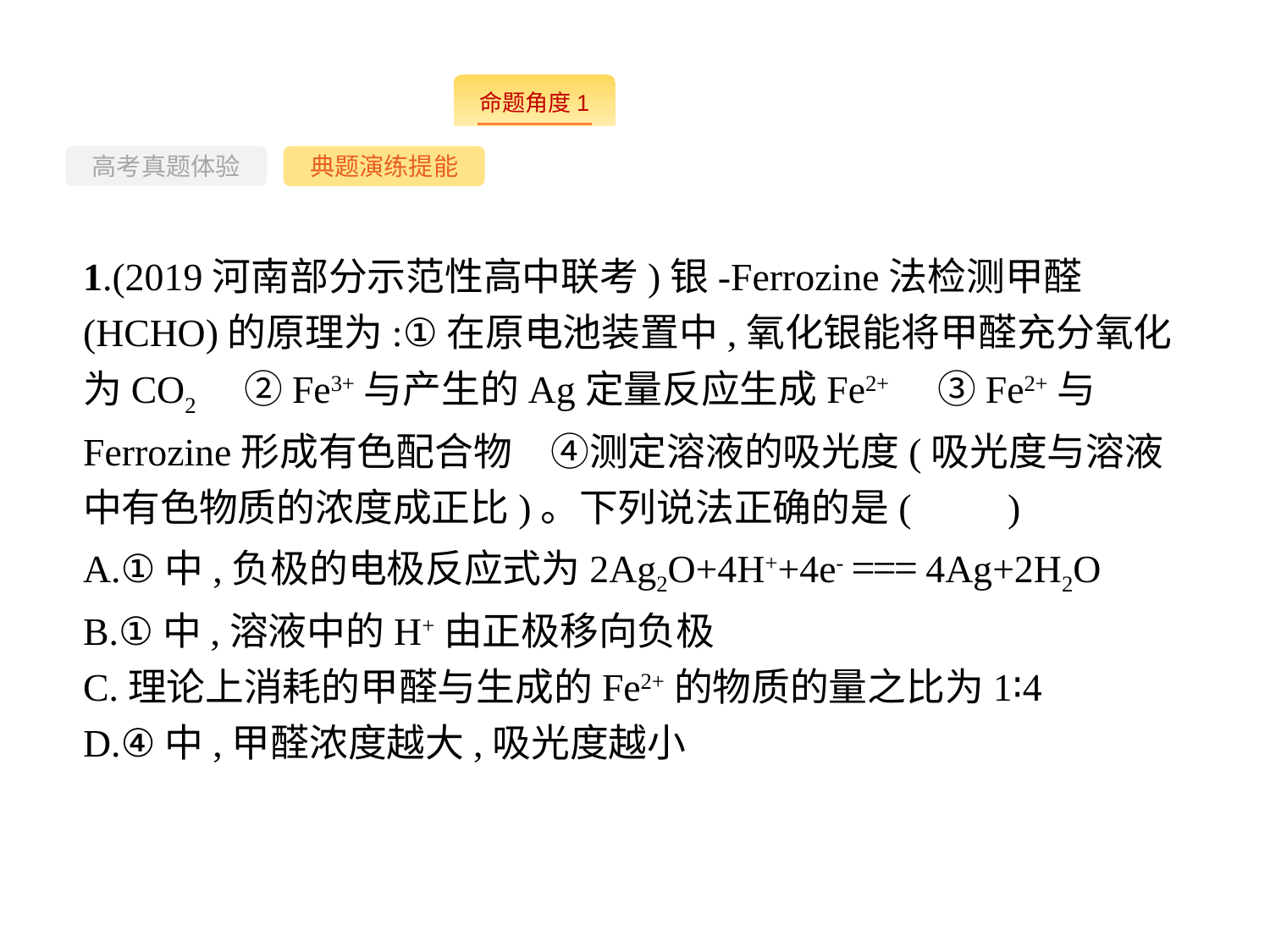

-21-
高考真题体验
典题演练提能
1.(2019河南部分示范性高中联考)银-Ferrozine法检测甲醛(HCHO)的原理为:①在原电池装置中,氧化银能将甲醛充分氧化为CO2　②Fe3+与产生的Ag定量反应生成Fe2+　③Fe2+与Ferrozine形成有色配合物　④测定溶液的吸光度(吸光度与溶液中有色物质的浓度成正比)。下列说法正确的是(　　)
A.①中,负极的电极反应式为2Ag2O+4H++4e- === 4Ag+2H2O
B.①中,溶液中的H+由正极移向负极
C.理论上消耗的甲醛与生成的Fe2+的物质的量之比为1∶4
D.④中,甲醛浓度越大,吸光度越小